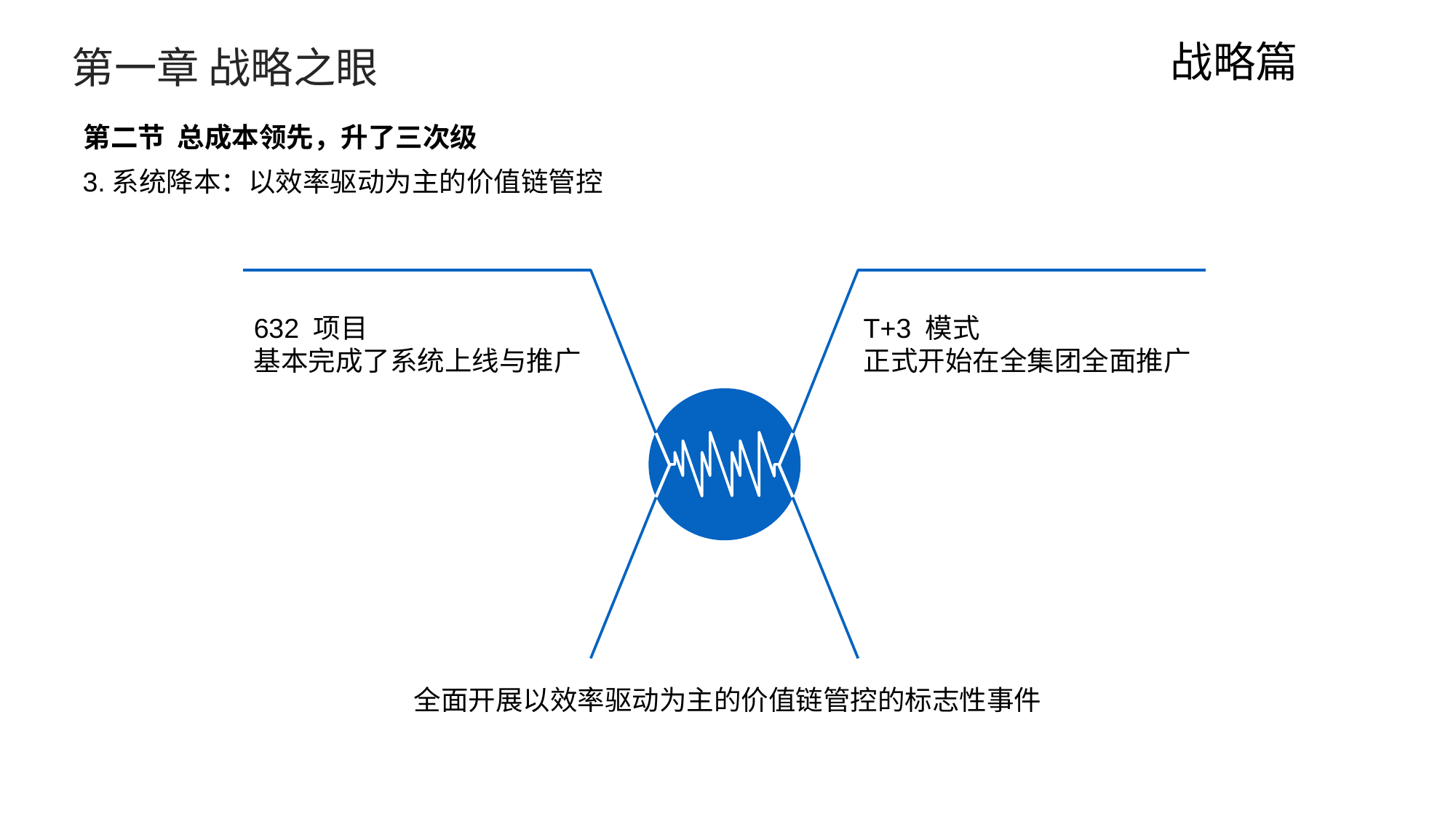

战略篇
第一章 战略之眼
第二节  总成本领先，升了三次级
3.系统降本：以效率驱动为主的价值链管控

T+3 模式
正式开始在全集团全面推广
632 项目
基本完成了系统上线与推广

全面开展以效率驱动为主的价值链管控的标志性事件